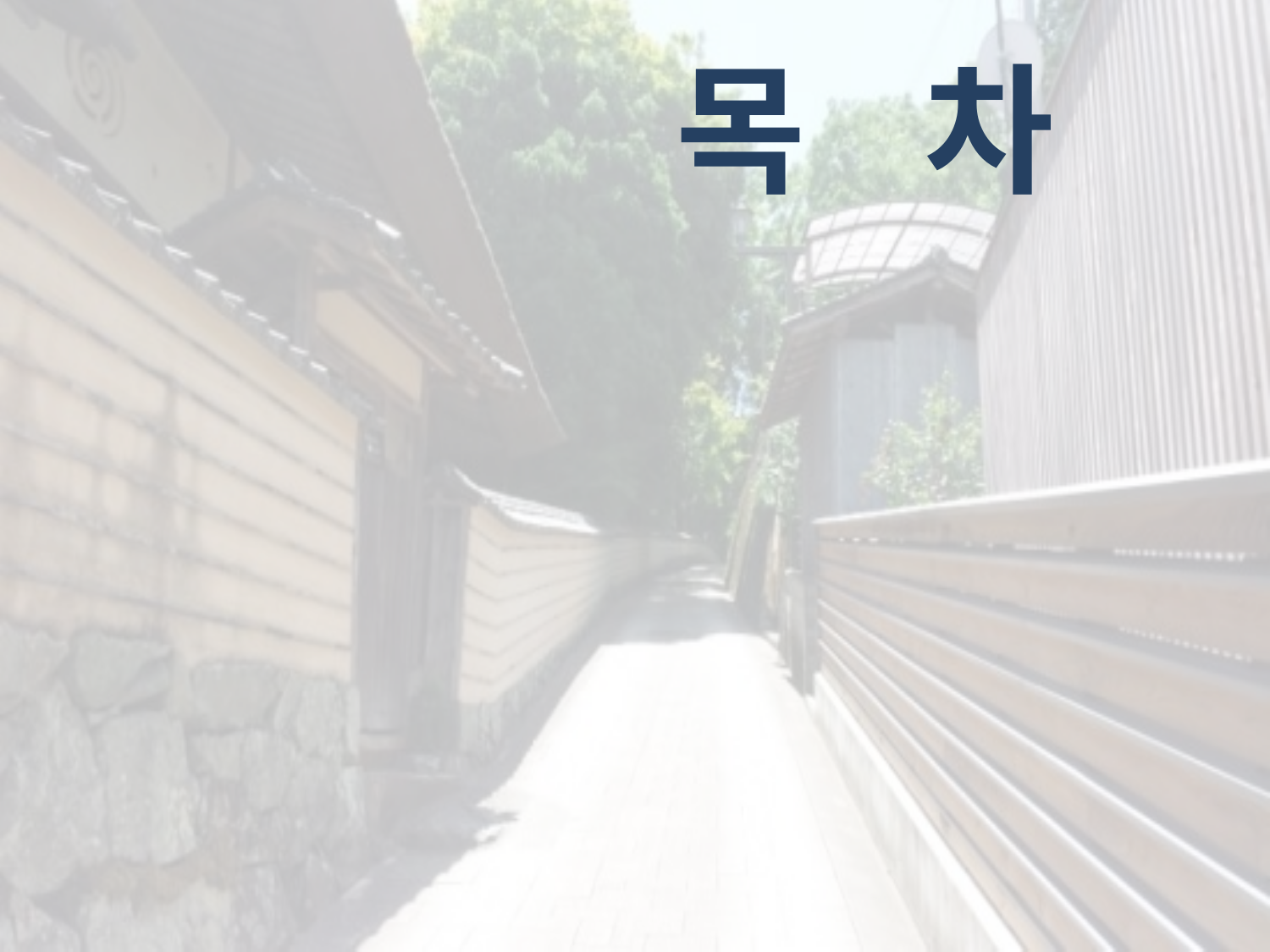

목   차
서론
1) 메이지시대(明治時代)
2) 다이쇼시대(大正時代)
3) 쇼와시대(昭和時代)
4) 근대 일본의 특징
본론
1) 생활의 발달
2) 예술의 발달
3) 대중매체의 발달
4) 식생활의 발달
5) 여가문화의 발달
결론
정리 /맺음말
끝 인사/ 출처